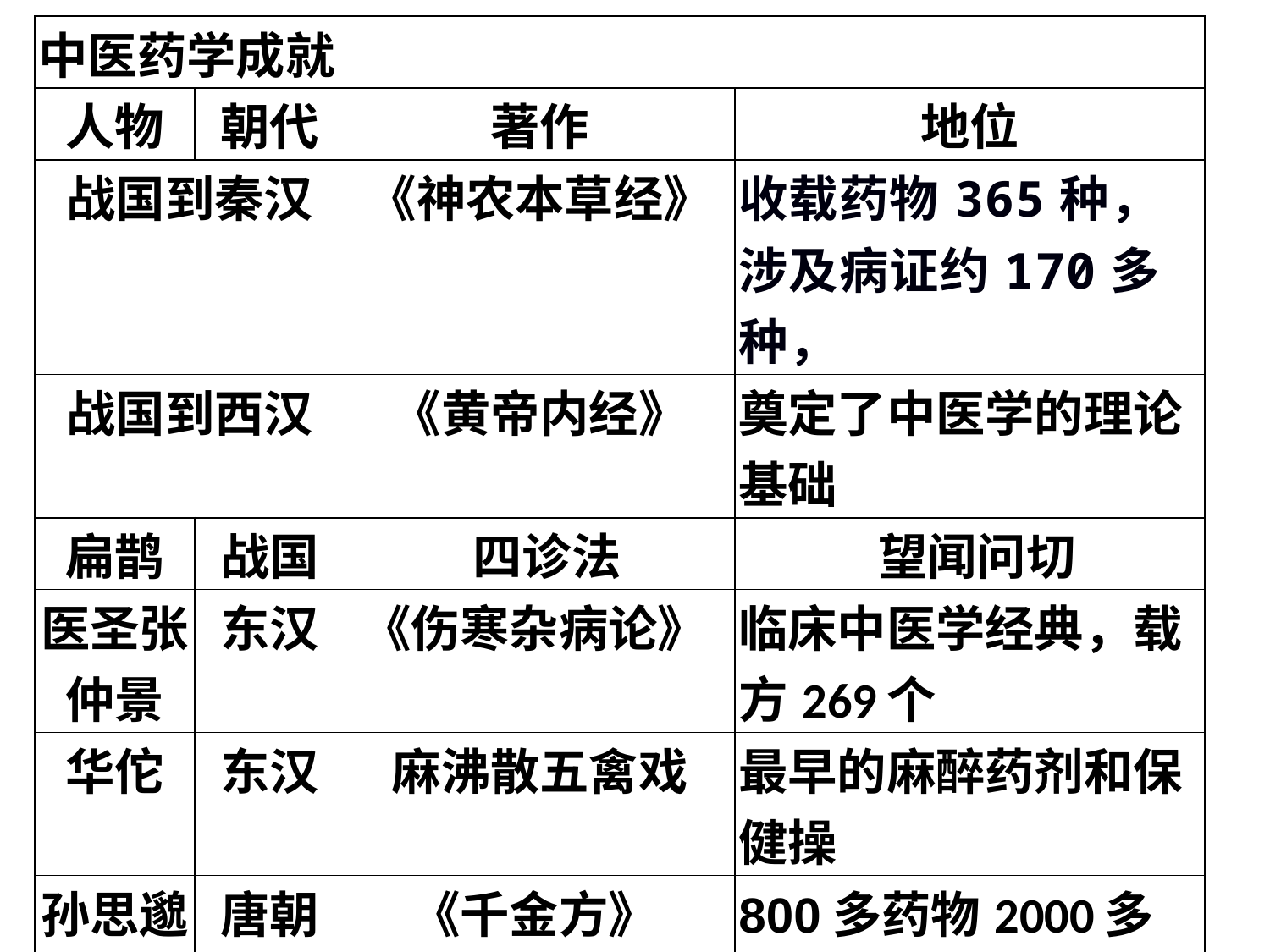

| 中医药学成就 |  |  |  |
| --- | --- | --- | --- |
| 人物 | 朝代 | 著作 | 地位 |
| 战国到秦汉 |  | 《神农本草经》 | 收载药物365种，涉及病证约170多种， |
| 战国到西汉 |  | 《黄帝内经》 | 奠定了中医学的理论基础 |
| 扁鹊 | 战国 | 四诊法 | 望闻问切 |
| 医圣张仲景 | 东汉 | 《伤寒杂病论》 | 临床中医学经典，载方269个 |
| 华佗 | 东汉 | 麻沸散五禽戏 | 最早的麻醉药剂和保健操 |
| 孙思邈 | 唐朝 | 《千金方》 | 800多药物2000多药方 |
| 李时珍 | 明朝 | 《本草纲目》 | ？ |